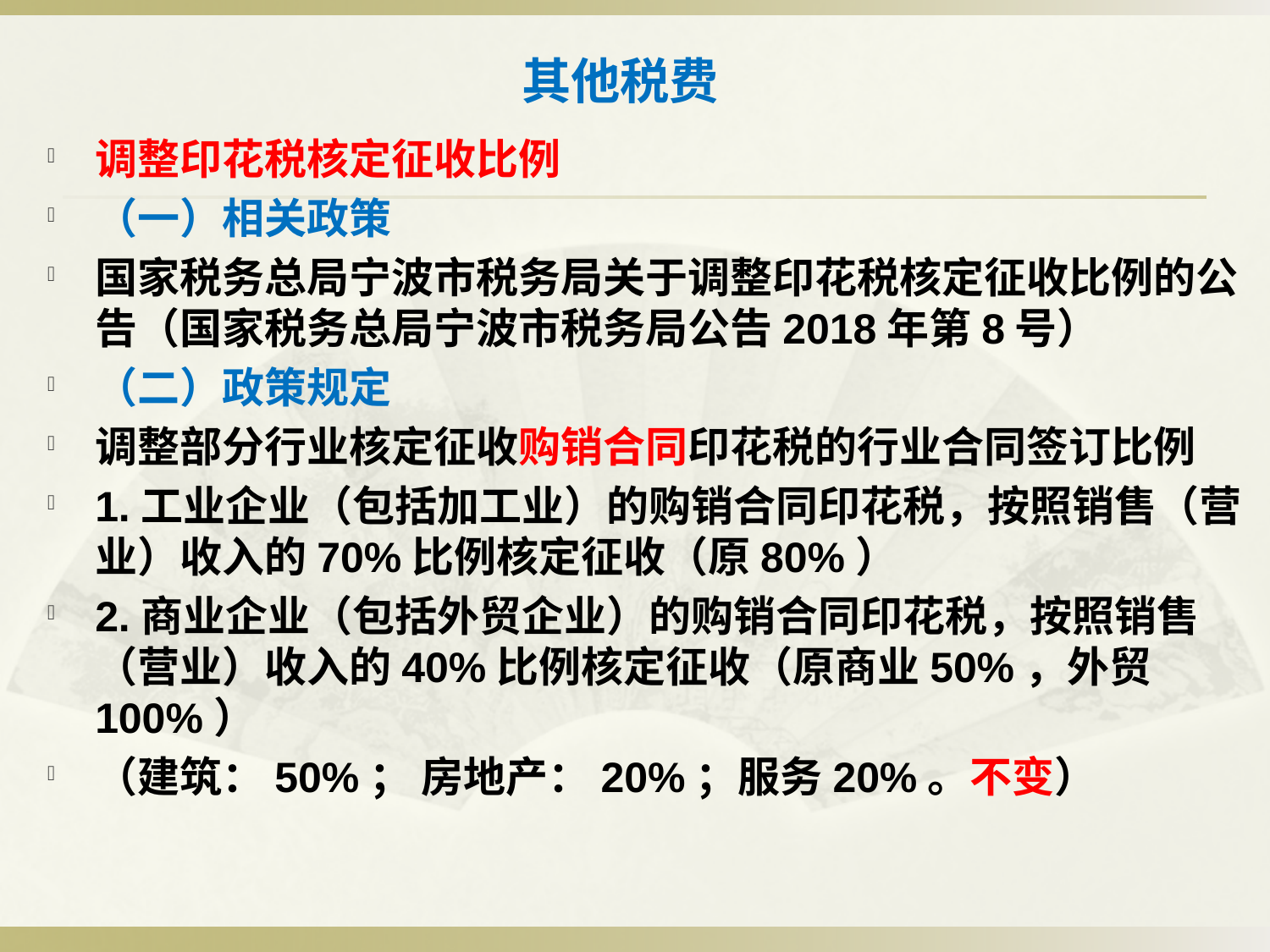

# 其他税费
调整印花税核定征收比例
（一）相关政策
国家税务总局宁波市税务局关于调整印花税核定征收比例的公告（国家税务总局宁波市税务局公告2018年第8号）
（二）政策规定
调整部分行业核定征收购销合同印花税的行业合同签订比例
1.工业企业（包括加工业）的购销合同印花税，按照销售（营业）收入的70%比例核定征收（原80%）
2.商业企业（包括外贸企业）的购销合同印花税，按照销售（营业）收入的40%比例核定征收（原商业50%，外贸100%）
（建筑：50%； 房地产：20%；服务20%。不变）